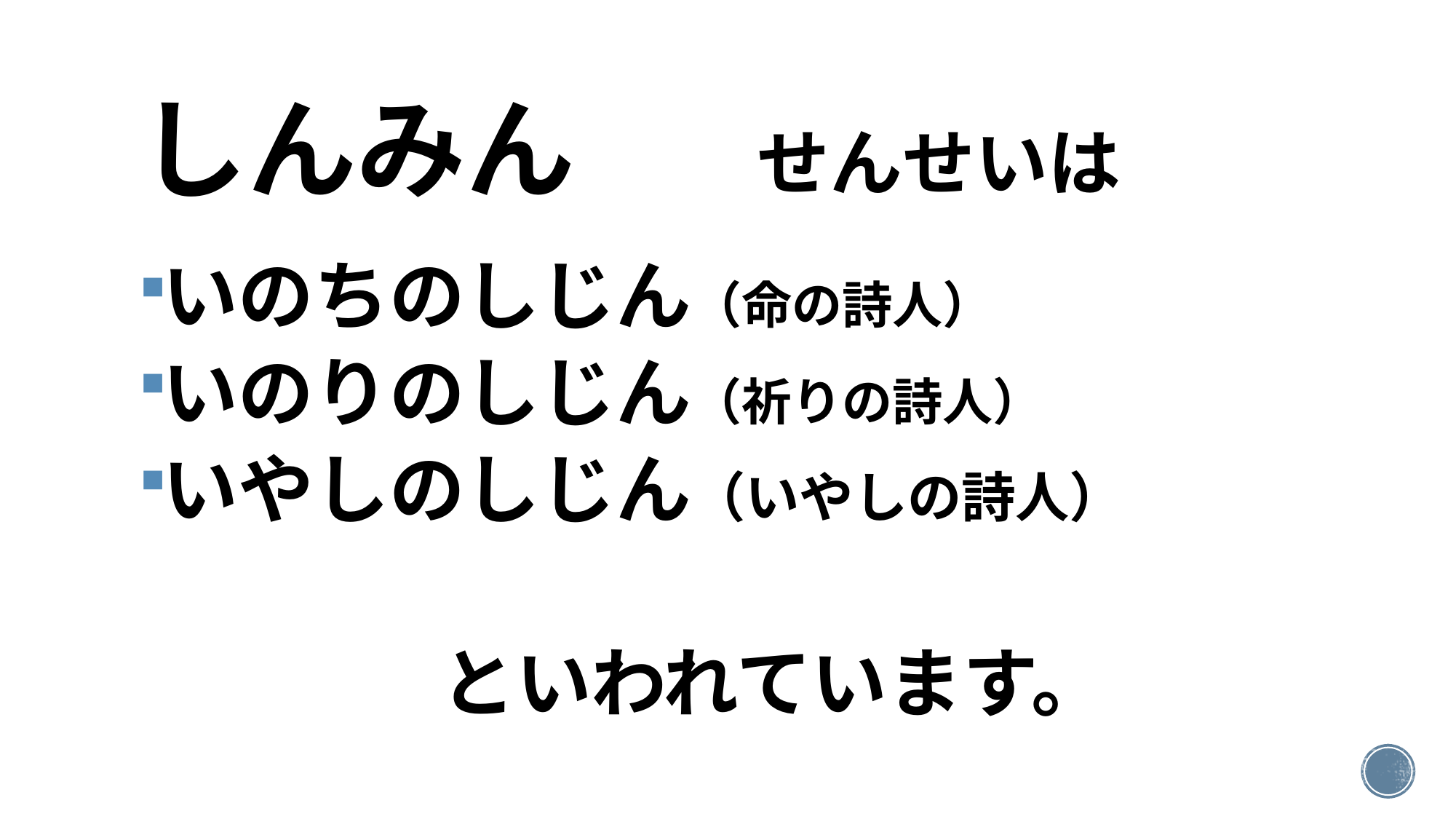

# しんみん　　せんせいは
いのちのしじん（命の詩人）
いのりのしじん（祈りの詩人）
いやしのしじん（いやしの詩人）

　　　　といわれています。